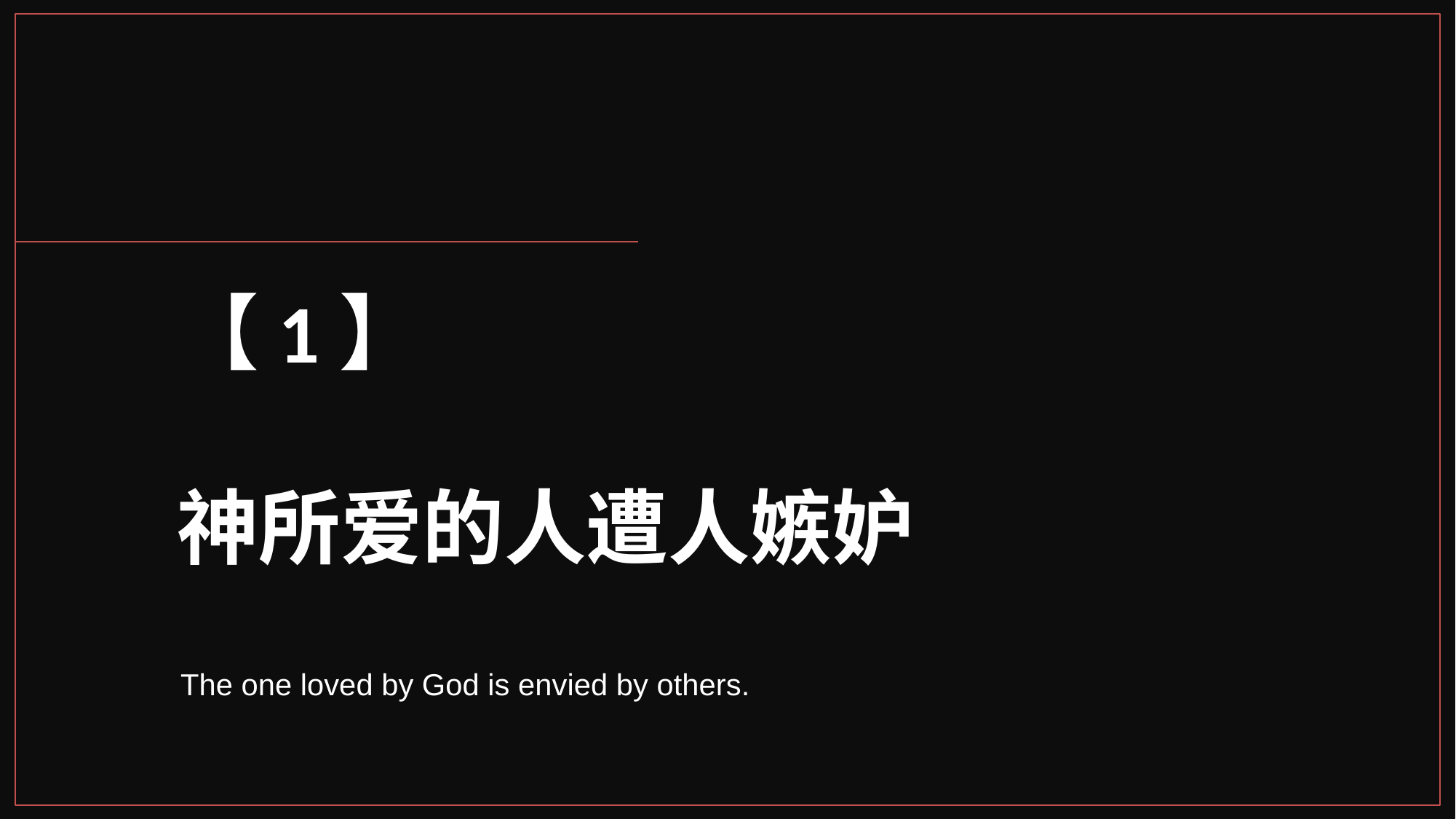

【1】

神所爱的人遭人嫉妒
The one loved by God is envied by others.